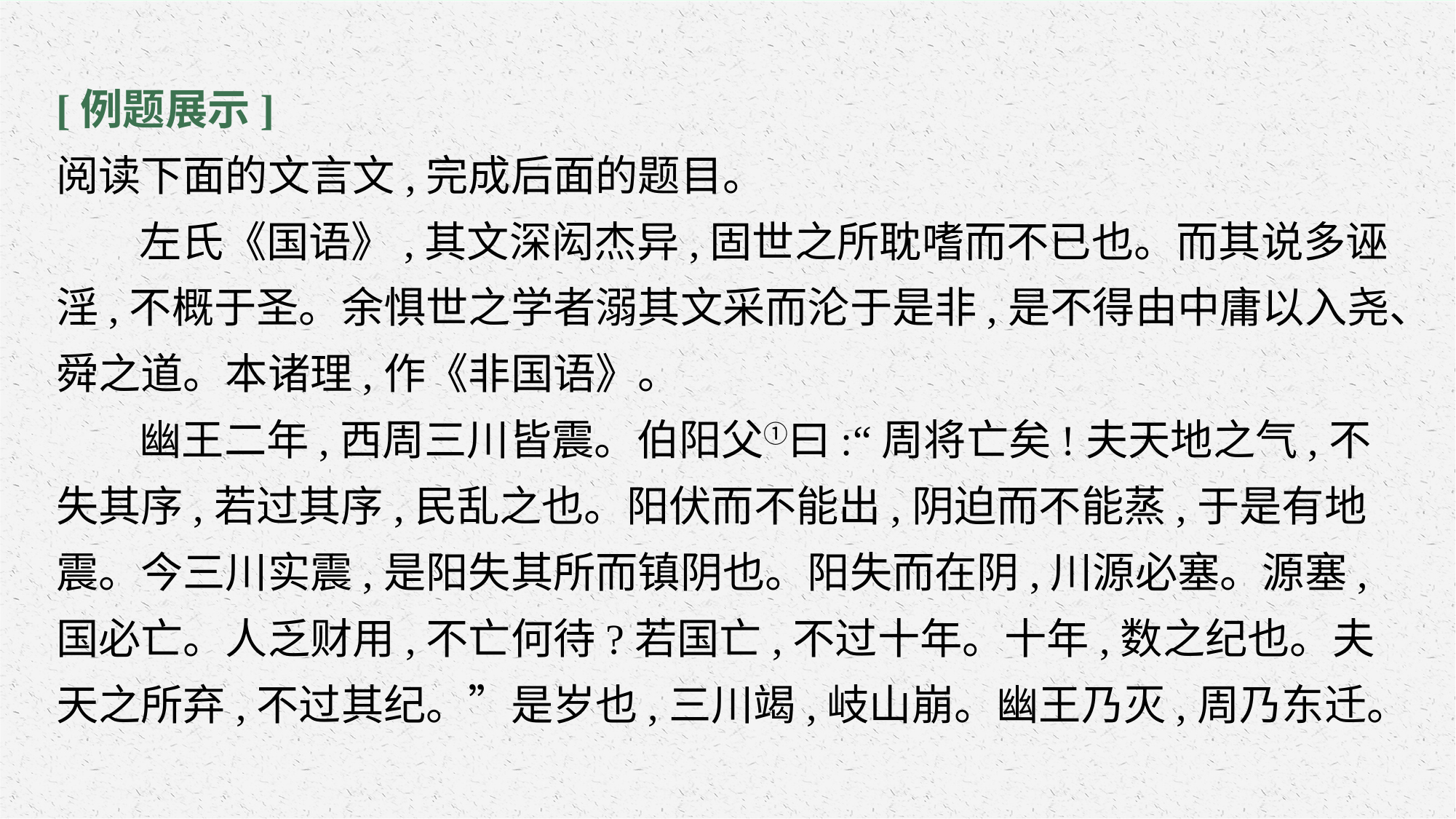

[例题展示]
阅读下面的文言文,完成后面的题目。
左氏《国语》,其文深闳杰异,固世之所耽嗜而不已也。而其说多诬淫,不概于圣。余惧世之学者溺其文采而沦于是非,是不得由中庸以入尧、舜之道。本诸理,作《非国语》。
幽王二年,西周三川皆震。伯阳父①曰:“周将亡矣!夫天地之气,不失其序,若过其序,民乱之也。阳伏而不能出,阴迫而不能蒸,于是有地震。今三川实震,是阳失其所而镇阴也。阳失而在阴,川源必塞。源塞,国必亡。人乏财用,不亡何待?若国亡,不过十年。十年,数之纪也。夫天之所弃,不过其纪。”是岁也,三川竭,岐山崩。幽王乃灭,周乃东迁。